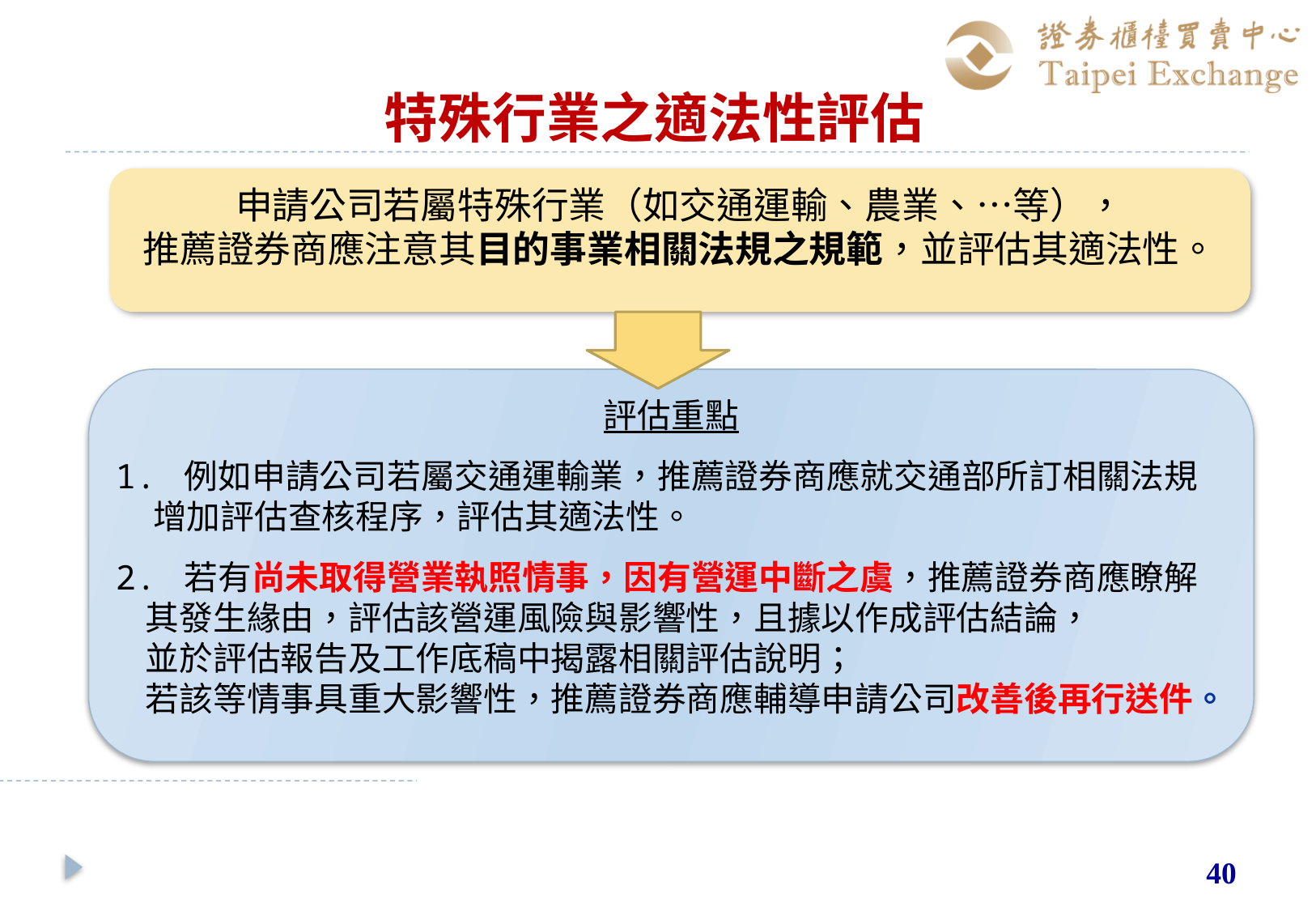

# 特殊行業之適法性評估
申請公司若屬特殊行業（如交通運輸、農業、…等），
推薦證券商應注意其目的事業相關法規之規範，並評估其適法性。

評估重點
1. 例如申請公司若屬交通運輸業，推薦證券商應就交通部所訂相關法規
     增加評估查核程序，評估其適法性。
2. 若有尚未取得營業執照情事，因有營運中斷之虞，推薦證券商應瞭解
    其發生緣由，評估該營運風險與影響性，且據以作成評估結論，
    並於評估報告及工作底稿中揭露相關評估說明；
    若該等情事具重大影響性，推薦證券商應輔導申請公司改善後再行送件。
審查重點
40